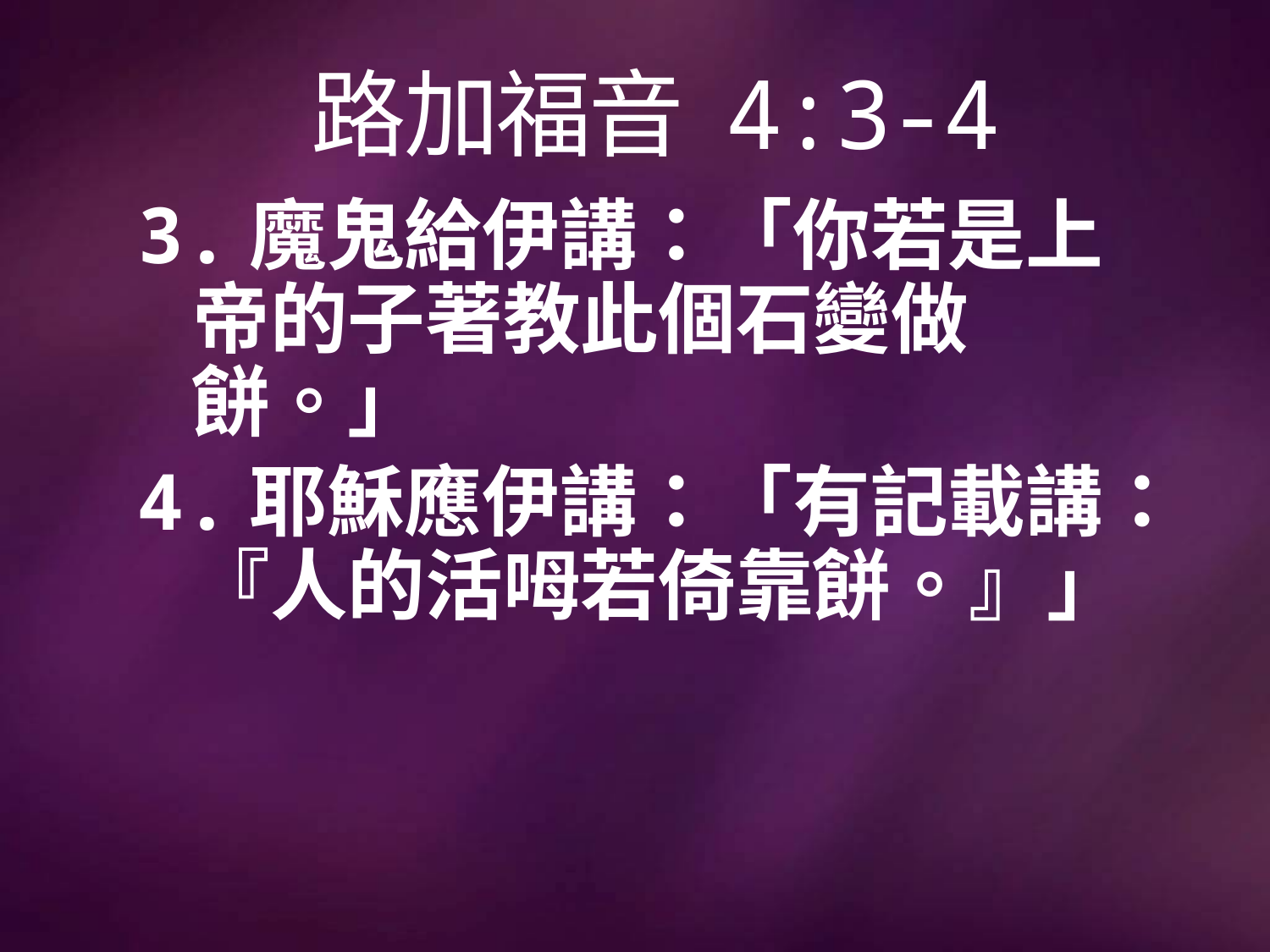

# 路加福音 4:3-4
3.魔鬼給伊講：「你若是上帝的子著教此個石變做餅。」
4.耶穌應伊講：「有記載講：『人的活呣若倚靠餅。』」